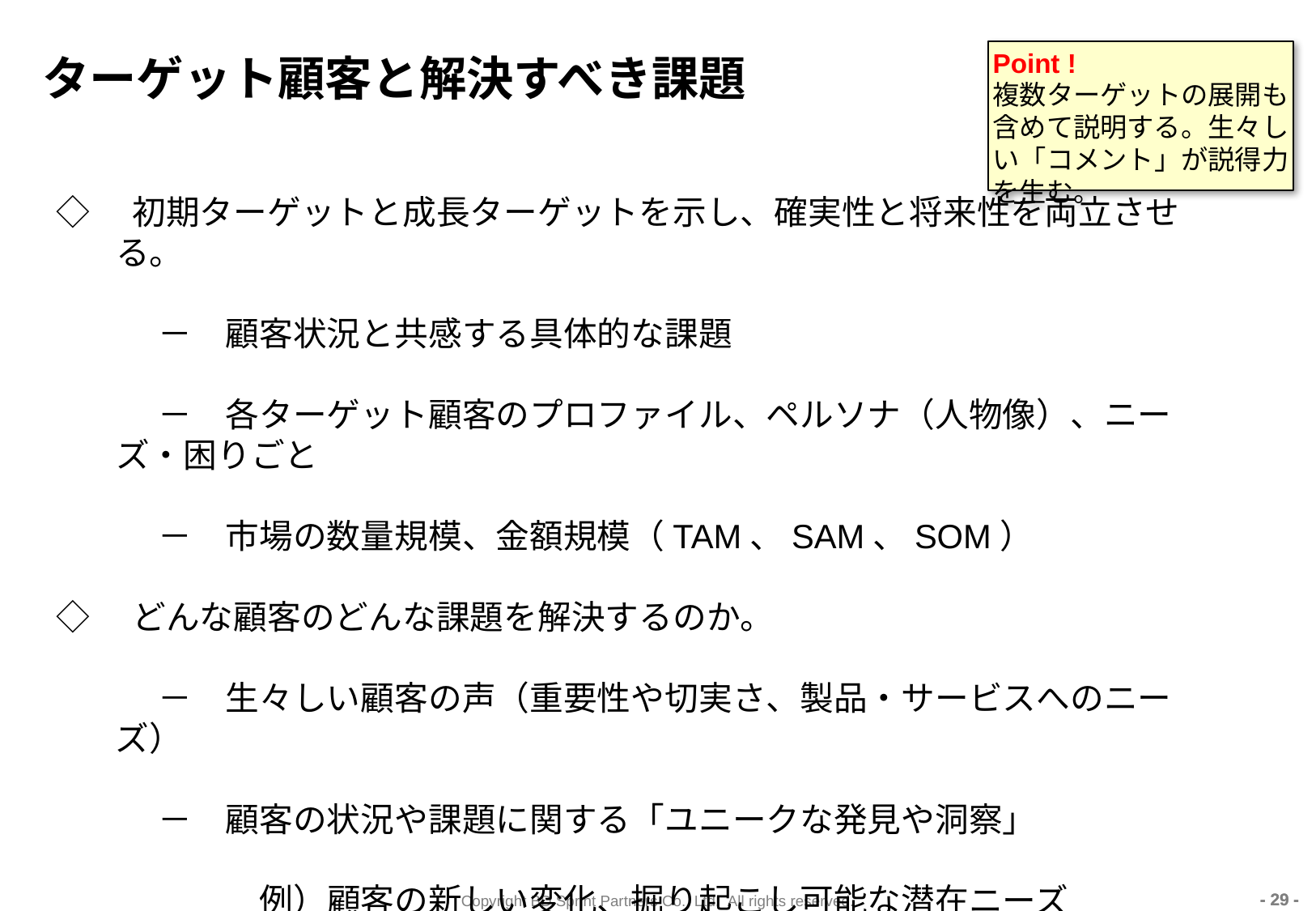

# ターゲット顧客と解決すべき課題
Point !
複数ターゲットの展開も含めて説明する。生々しい「コメント」が説得力を生む。
◇　初期ターゲットと成長ターゲットを示し、確実性と将来性を両立させる。

　　　－　顧客状況と共感する具体的な課題

　　　－　各ターゲット顧客のプロファイル、ペルソナ（人物像）、ニーズ・困りごと

　　　－　市場の数量規模、金額規模（TAM、SAM、SOM）

◇　どんな顧客のどんな課題を解決するのか。

　　　－　生々しい顧客の声（重要性や切実さ、製品・サービスへのニーズ）

　　　－　顧客の状況や課題に関する「ユニークな発見や洞察」

　　　　　　例）顧客の新しい変化、掘り起こし可能な潜在ニーズ
　　　　　　　　　意外な阻害要因・真の原因、なぜこのタイミングなのか　など